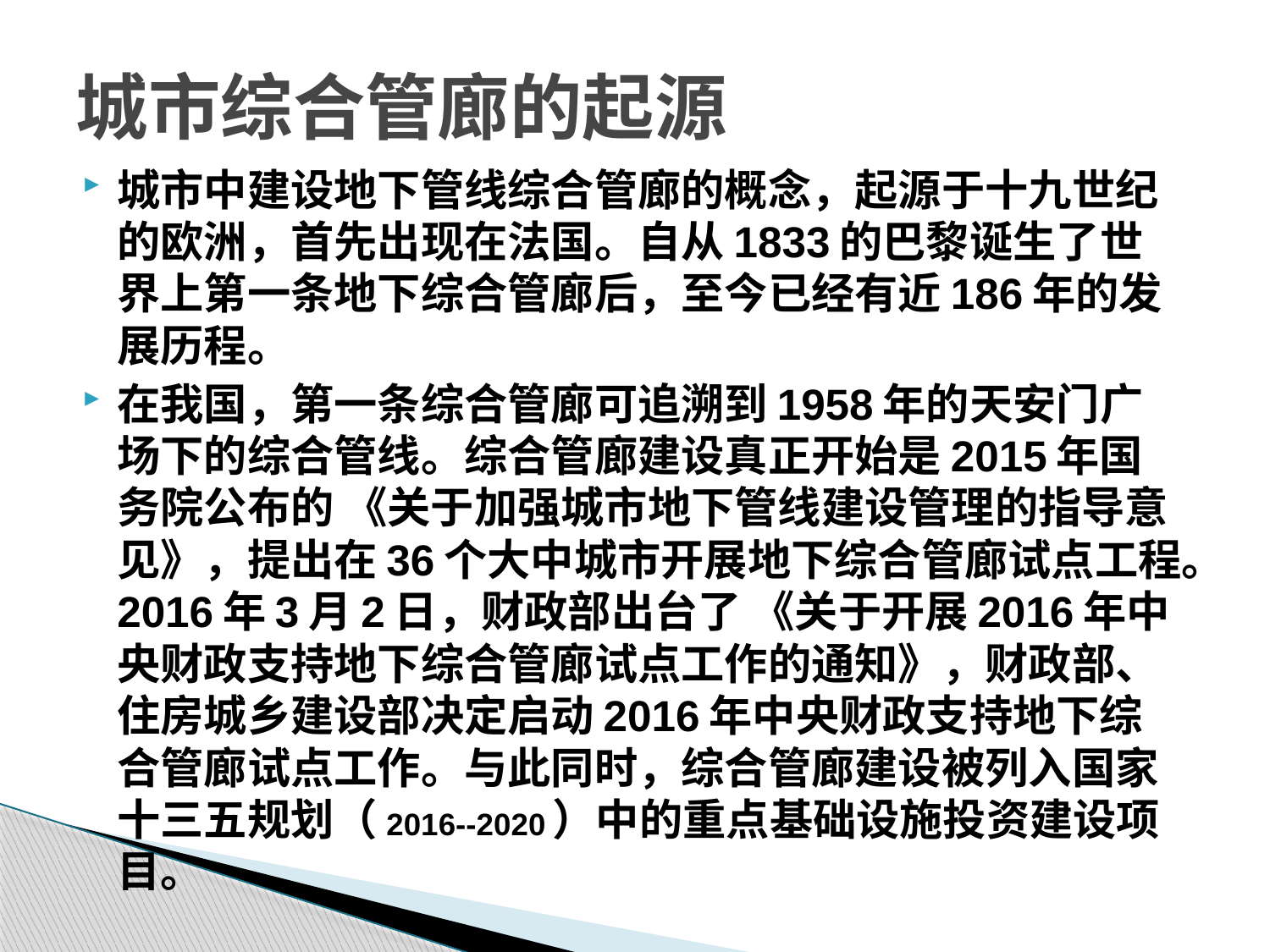

# 城市综合管廊的起源
城市中建设地下管线综合管廊的概念，起源于十九世纪的欧洲，首先出现在法国。自从1833的巴黎诞生了世界上第一条地下综合管廊后，至今已经有近186年的发展历程。
在我国，第一条综合管廊可追溯到1958年的天安门广场下的综合管线。综合管廊建设真正开始是2015年国务院公布的 《关于加强城市地下管线建设管理的指导意见》，提出在36个大中城市开展地下综合管廊试点工程。2016年3月2日，财政部出台了 《关于开展2016年中央财政支持地下综合管廊试点工作的通知》，财政部、住房城乡建设部决定启动2016年中央财政支持地下综合管廊试点工作。与此同时，综合管廊建设被列入国家十三五规划（2016--2020）中的重点基础设施投资建设项目。